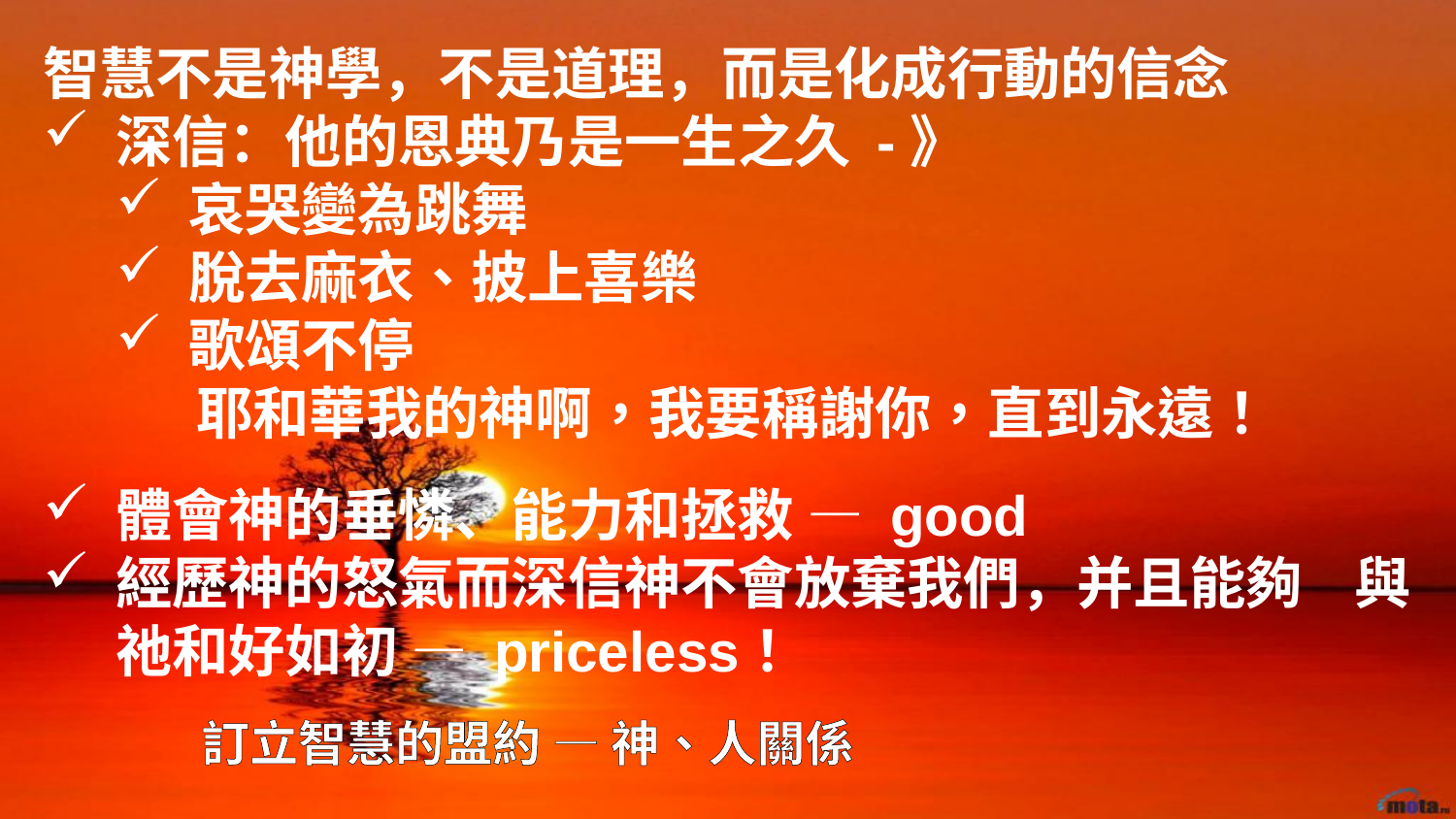

智慧不是神學，不是道理，而是化成行動的信念
深信：他的恩典乃是一生之久 -》
哀哭變為跳舞
脫去麻衣、披上喜樂
歌頌不停
耶和華我的神啊，我要稱謝你，直到永遠！

體會神的垂憐、能力和拯救 — good
經歷神的怒氣而深信神不會放棄我們，并且能夠    與祂和好如初 — priceless！
# 訂立智慧的盟約 — 神、人關係